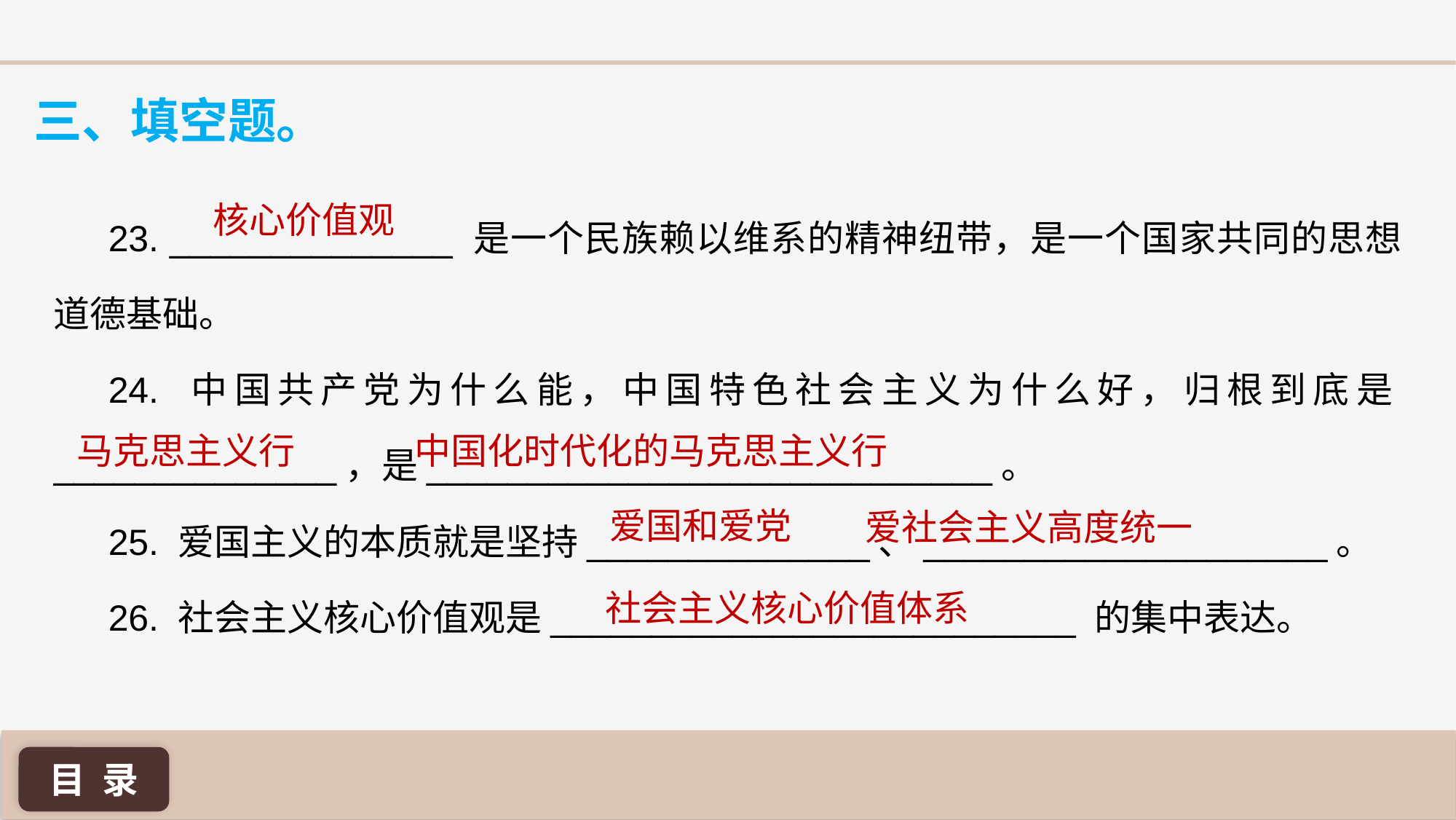

三、填空题。
核心价值观
23. ______________ 是一个民族赖以维系的精神纽带，是一个国家共同的思想道德基础。
24. 中国共产党为什么能，中国特色社会主义为什么好，归根到底是______________，是____________________________。
25. 爱国主义的本质就是坚持______________、____________________。
26. 社会主义核心价值观是__________________________ 的集中表达。
马克思主义行
中国化时代化的马克思主义行
爱国和爱党
爱社会主义高度统一
社会主义核心价值体系